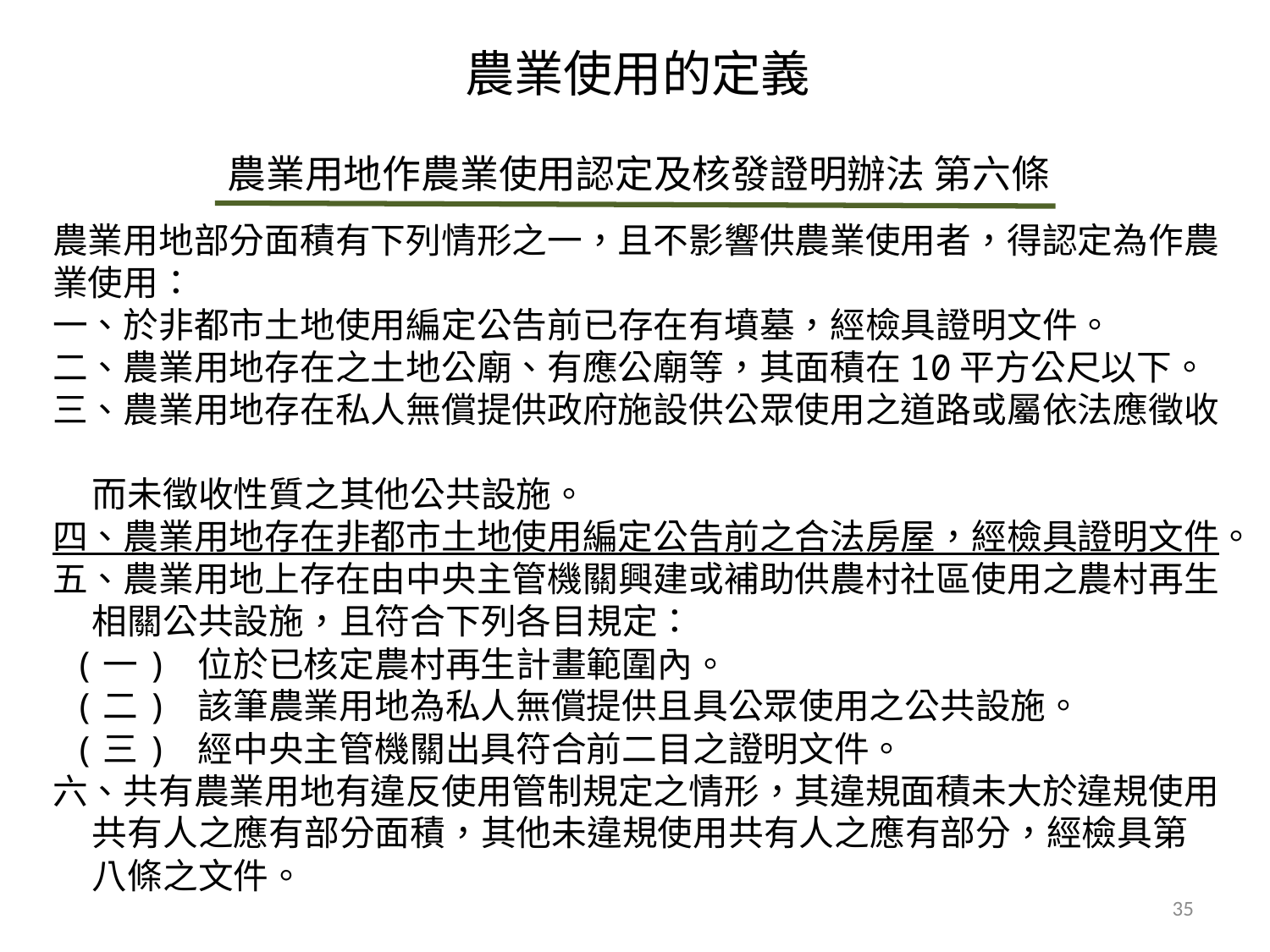

農業使用的定義
農業用地作農業使用認定及核發證明辦法 第六條
農業用地部分面積有下列情形之一，且不影響供農業使用者，得認定為作農業使用：
一、於非都市土地使用編定公告前已存在有墳墓，經檢具證明文件。
二、農業用地存在之土地公廟、有應公廟等，其面積在10平方公尺以下。
三、農業用地存在私人無償提供政府施設供公眾使用之道路或屬依法應徵收
    而未徵收性質之其他公共設施。
四、農業用地存在非都市土地使用編定公告前之合法房屋，經檢具證明文件。
五、農業用地上存在由中央主管機關興建或補助供農村社區使用之農村再生
    相關公共設施，且符合下列各目規定：
 (一) 位於已核定農村再生計畫範圍內。
 (二) 該筆農業用地為私人無償提供且具公眾使用之公共設施。
 (三) 經中央主管機關出具符合前二目之證明文件。
六、共有農業用地有違反使用管制規定之情形，其違規面積未大於違規使用
    共有人之應有部分面積，其他未違規使用共有人之應有部分，經檢具第
    八條之文件。
35